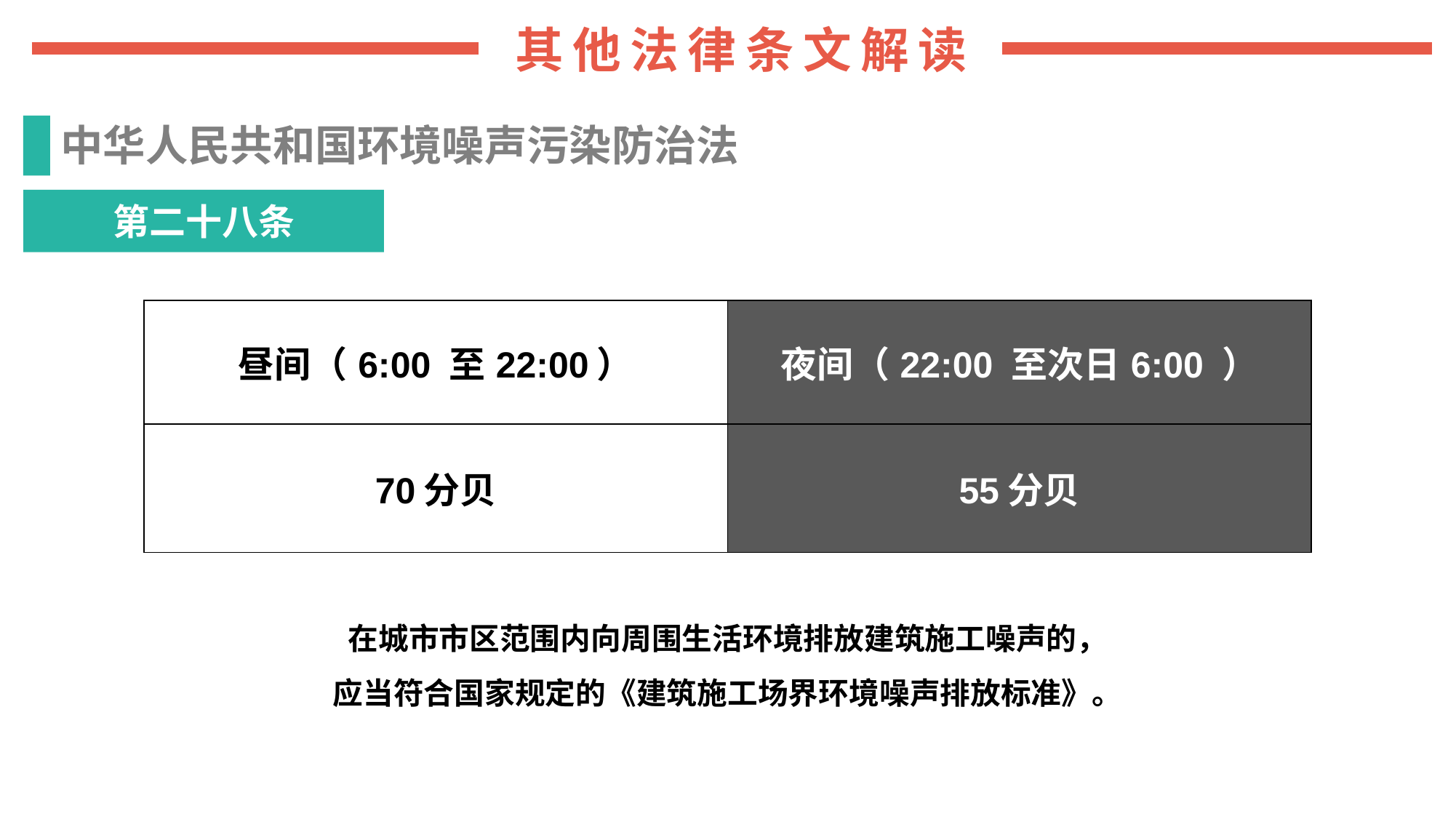

中华人民共和国环境噪声污染防治法

第二十八条
| 昼间（6:00 至22:00） | 夜间（22:00 至次日6:00 ） |
| --- | --- |
| 70分贝 | 55分贝 |
在城市市区范围内向周围生活环境排放建筑施工噪声的，
应当符合国家规定的《建筑施工场界环境噪声排放标准》。